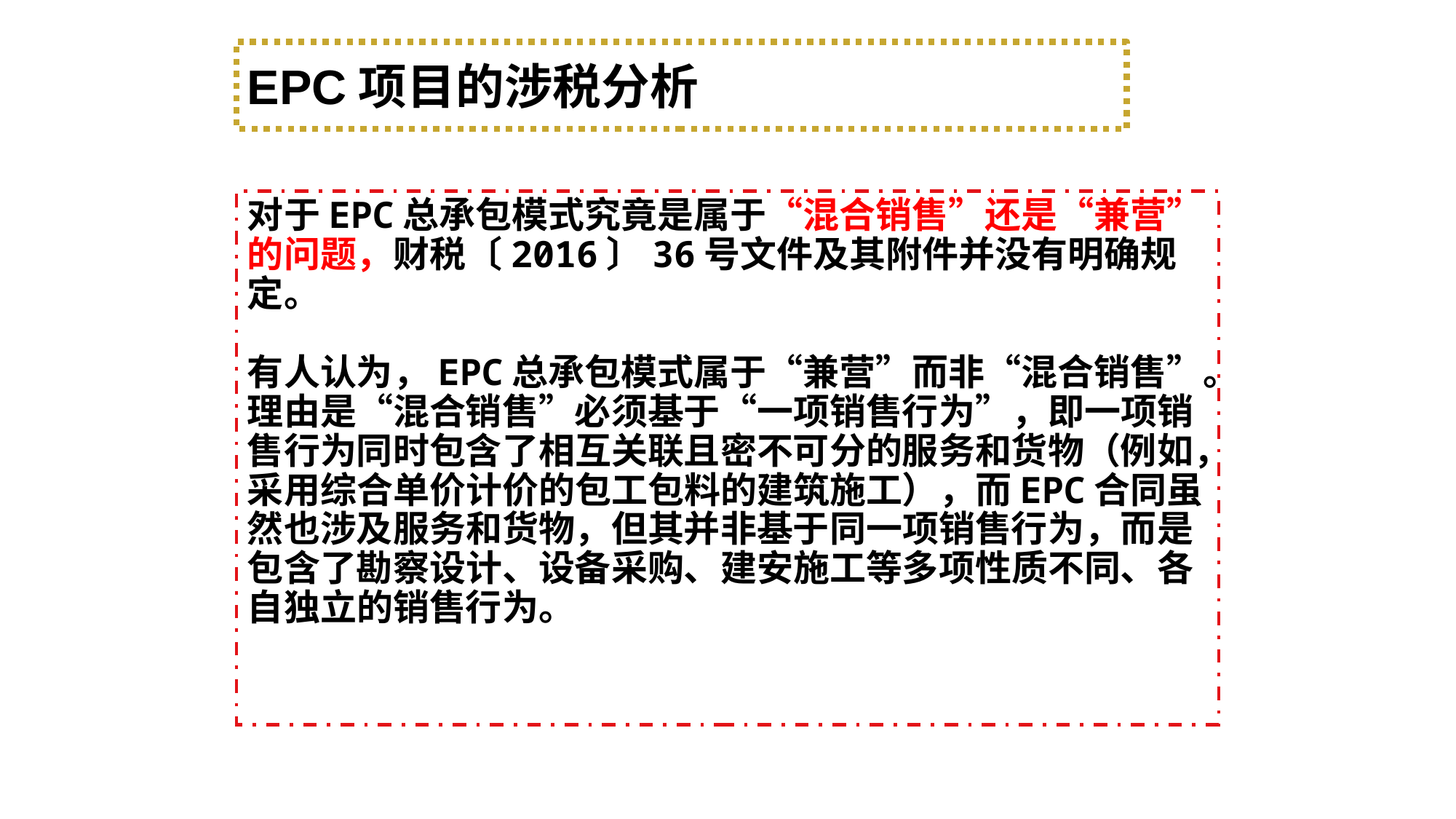

EPC项目的涉税分析
对于EPC总承包模式究竟是属于“混合销售”还是“兼营”的问题，财税〔2016〕36号文件及其附件并没有明确规定。

有人认为，EPC总承包模式属于“兼营”而非“混合销售”。理由是“混合销售”必须基于“一项销售行为”，即一项销售行为同时包含了相互关联且密不可分的服务和货物（例如，采用综合单价计价的包工包料的建筑施工），而EPC合同虽然也涉及服务和货物，但其并非基于同一项销售行为，而是包含了勘察设计、设备采购、建安施工等多项性质不同、各自独立的销售行为。